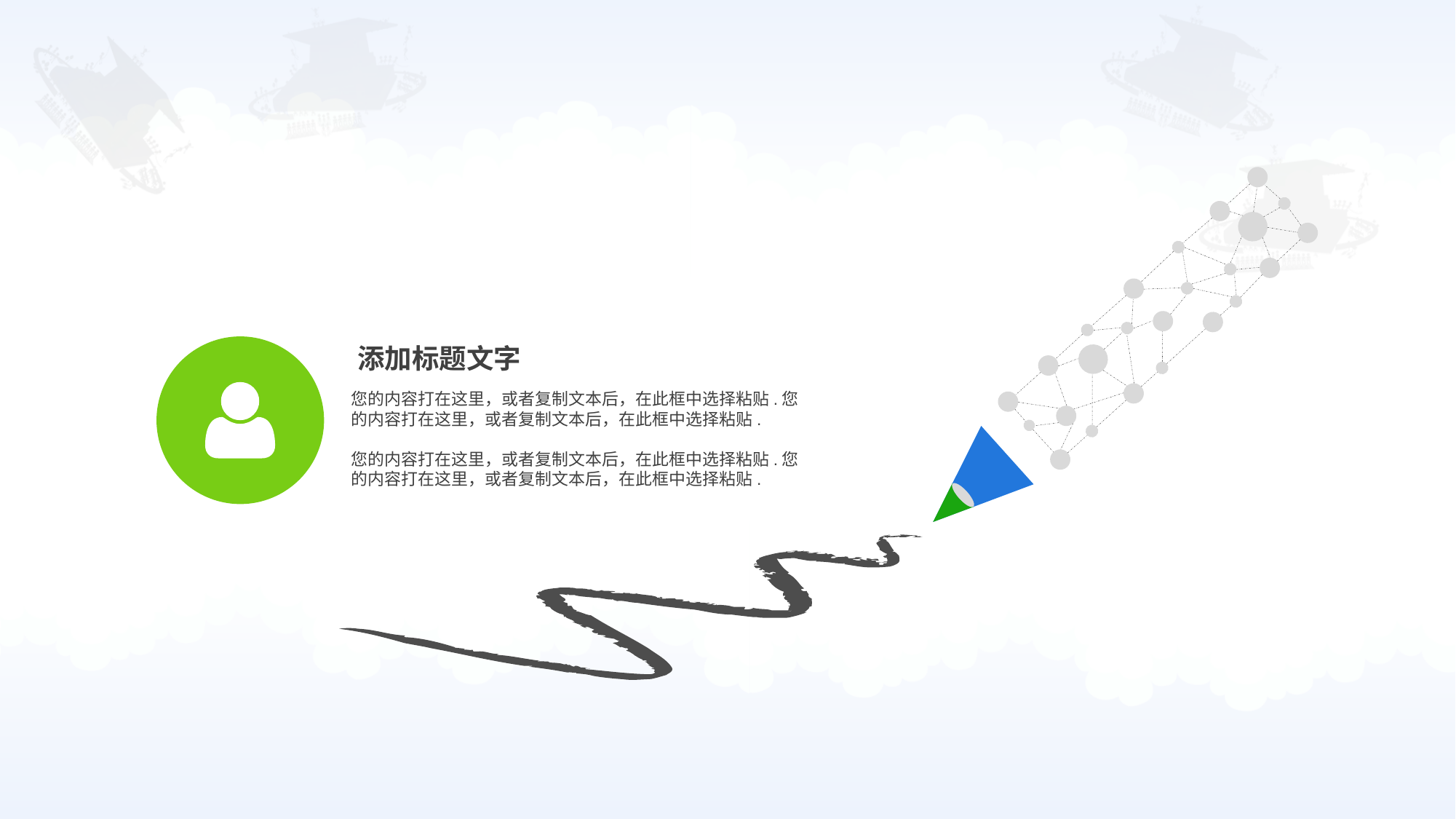

添加标题文字

您的内容打在这里，或者复制文本后，在此框中选择粘贴.您的内容打在这里，或者复制文本后，在此框中选择粘贴.

您的内容打在这里，或者复制文本后，在此框中选择粘贴.您的内容打在这里，或者复制文本后，在此框中选择粘贴.